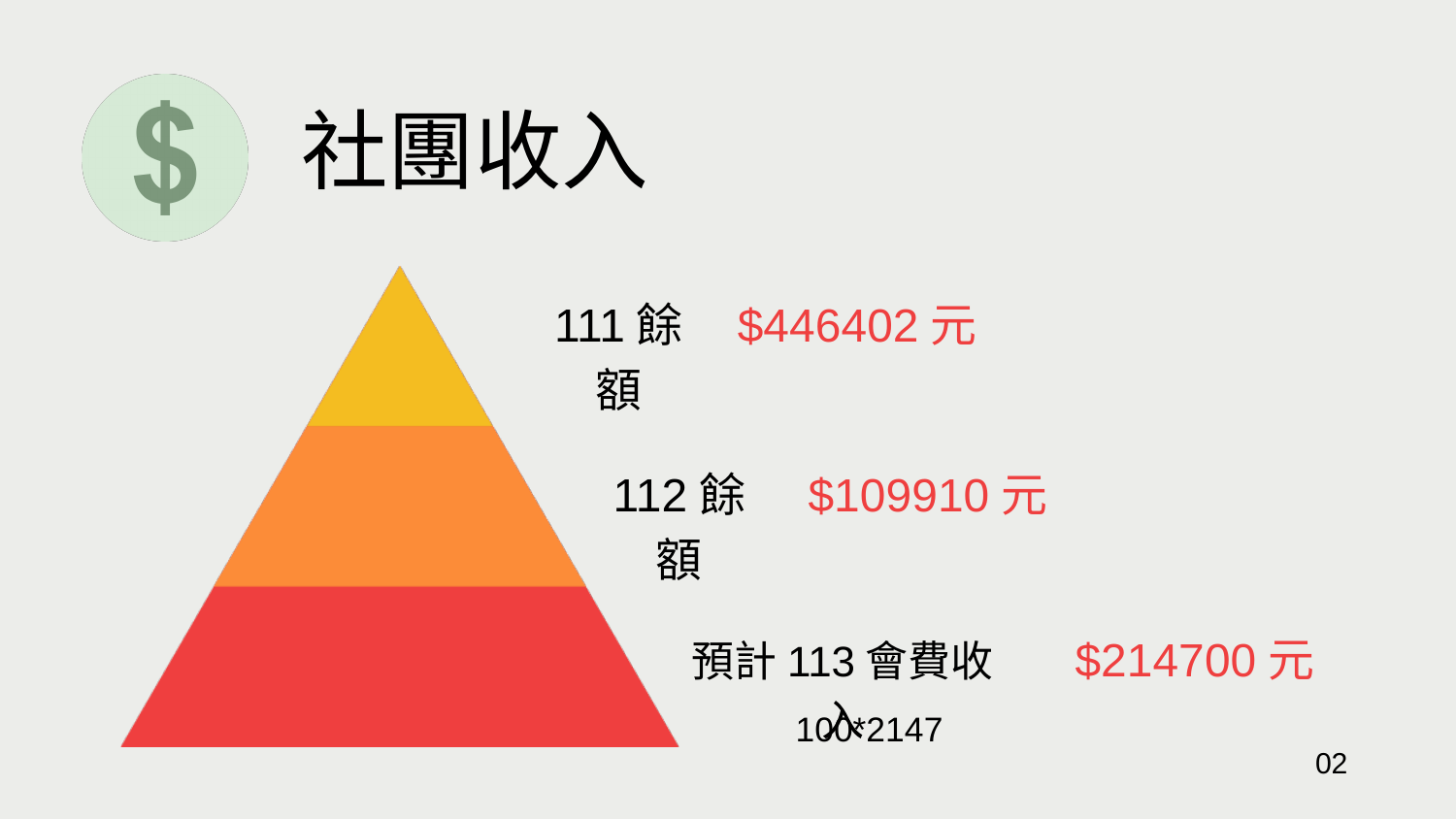

社團收入

111餘額
$446402元
112餘額
$109910元
$214700元
預計113會費收入
100*2147
02